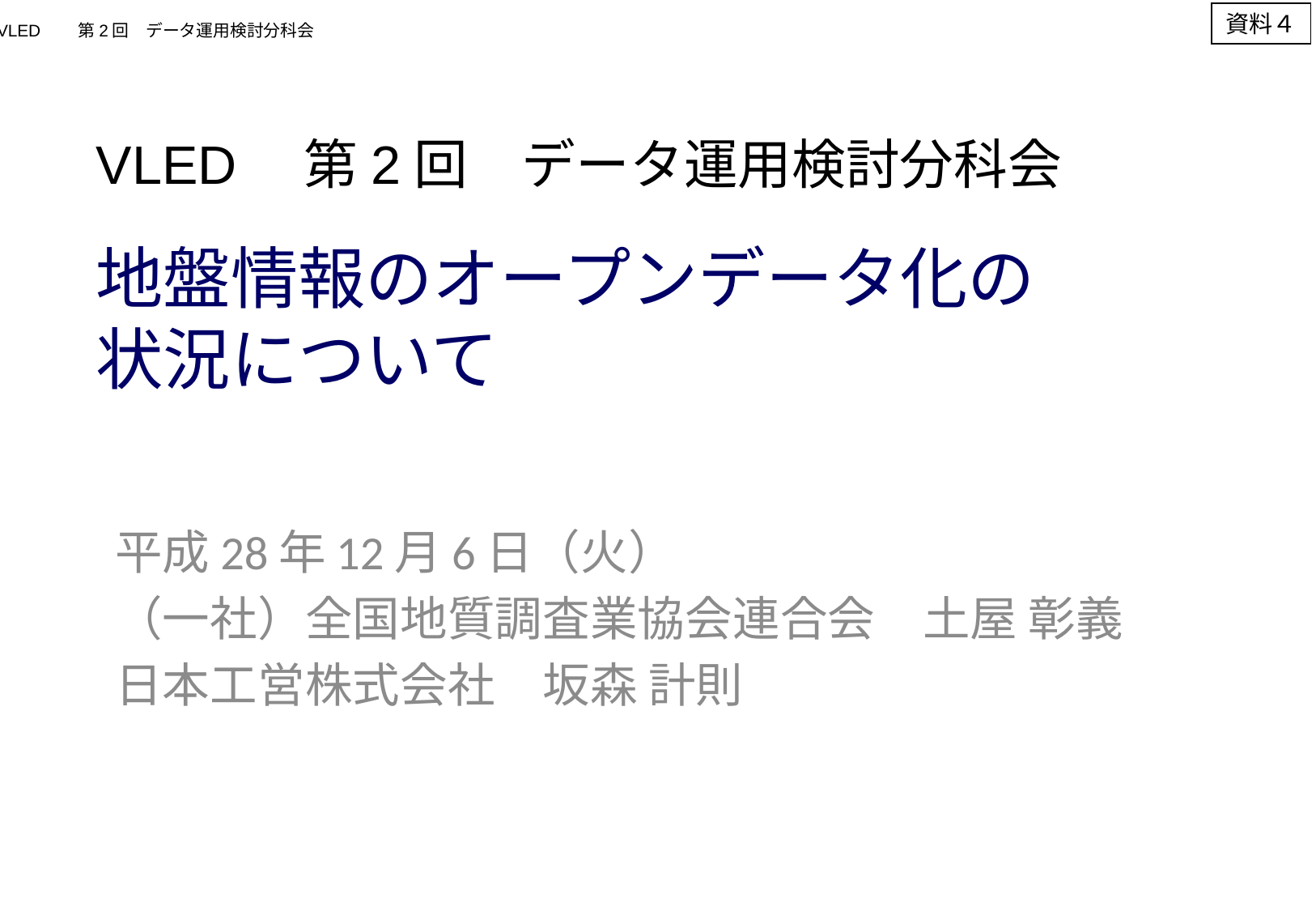

資料４
VLED　　第2回　データ運用検討分科会
# VLED　第2回　データ運用検討分科会 地盤情報のオープンデータ化の 状況について
平成28年12月6日（火）
（一社）全国地質調査業協会連合会　土屋 彰義
日本工営株式会社　坂森 計則